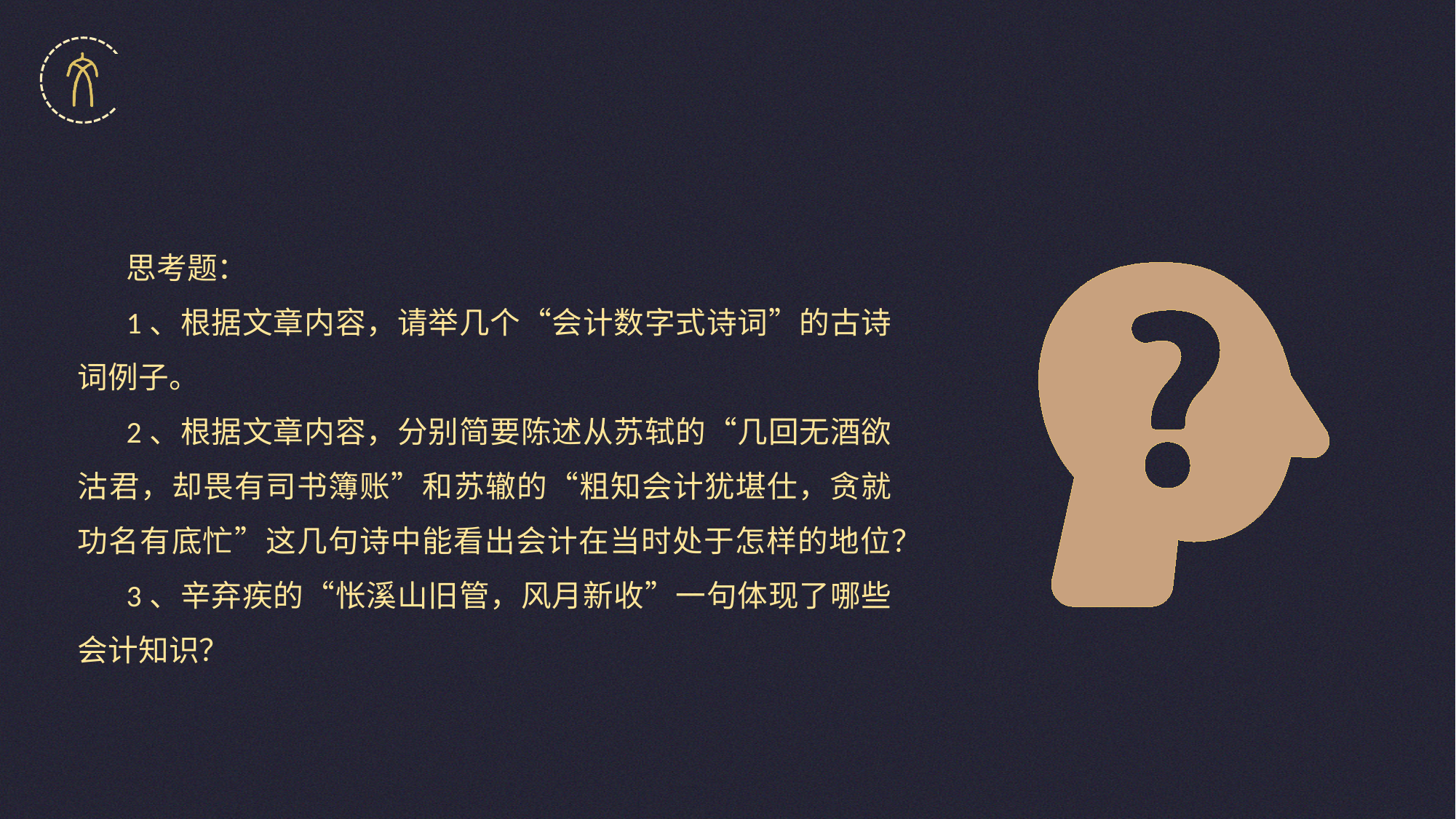

思考题：
1、根据文章内容，请举几个“会计数字式诗词”的古诗词例子。
2、根据文章内容，分别简要陈述从苏轼的“几回无酒欲沽君，却畏有司书簿账”和苏辙的“粗知会计犹堪仕，贪就功名有底忙”这几句诗中能看出会计在当时处于怎样的地位？
3、辛弃疾的“怅溪山旧管，风月新收”一句体现了哪些会计知识？